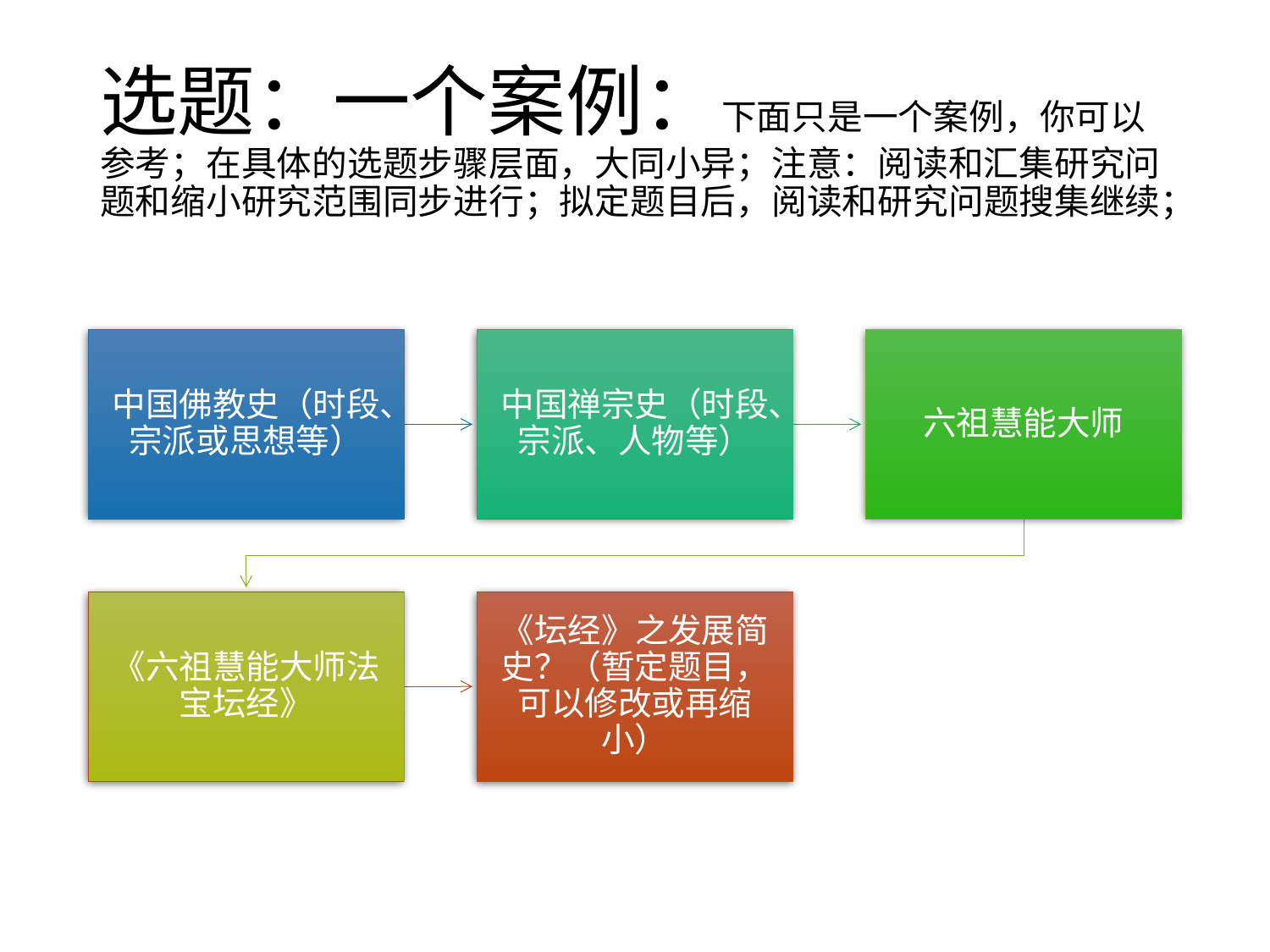

# 选题：一个案例：下面只是一个案例，你可以参考；在具体的选题步骤层面，大同小异；注意：阅读和汇集研究问题和缩小研究范围同步进行；拟定题目后，阅读和研究问题搜集继续；

中国佛教史（时段、宗派或思想等）

中国禅宗史（时段、宗派、人物等）

六祖慧能大师

《六祖慧能大师法宝坛经》
《坛经》之发展简史？（暂定题目，可以修改或再缩小）